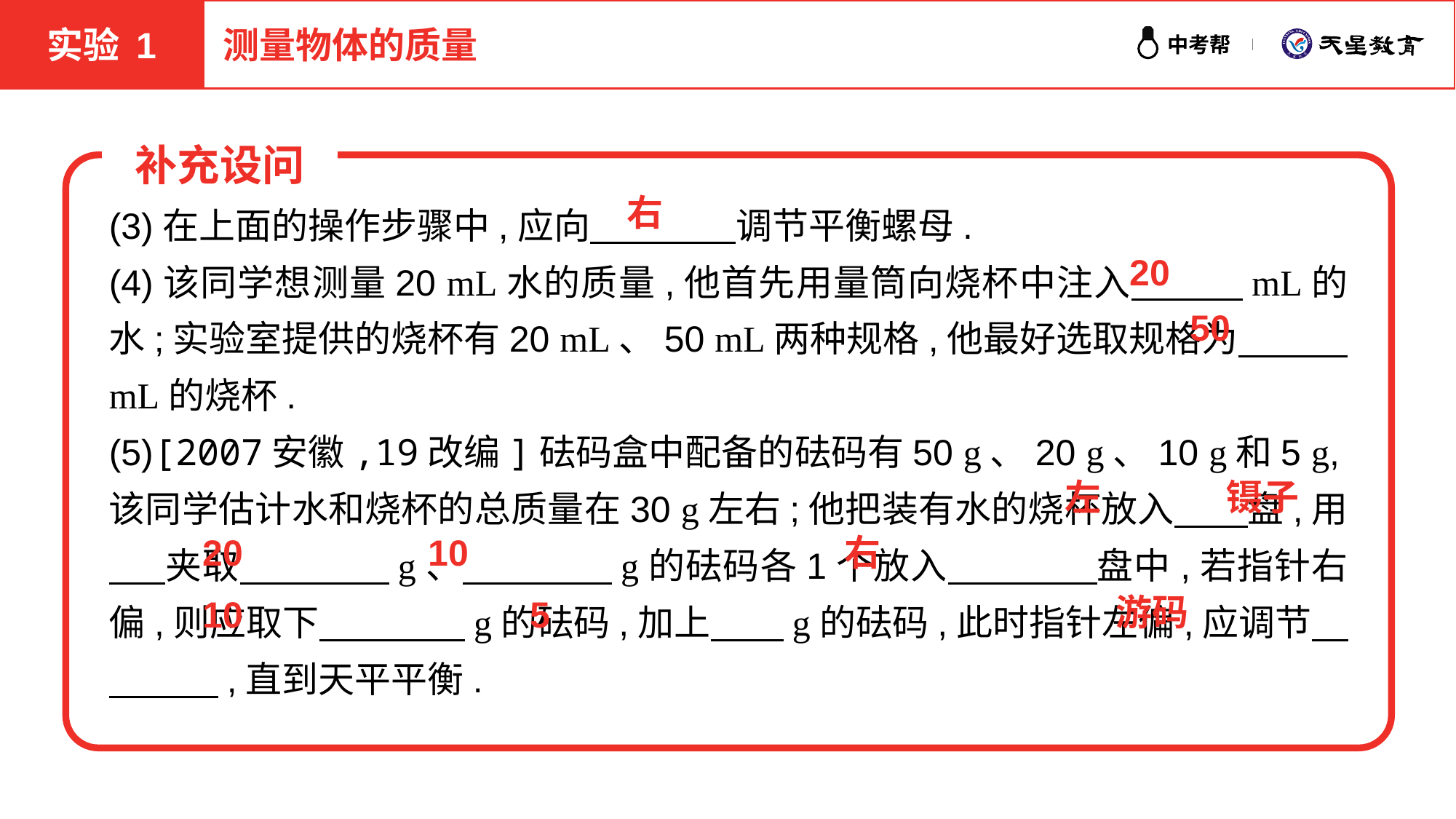

实验 1
测量物体的质量
补充设问

(3)在上面的操作步骤中,应向　　　　调节平衡螺母.
(4)该同学想测量20 mL水的质量,他首先用量筒向烧杯中注入　　　mL的水;实验室提供的烧杯有20 mL、50 mL两种规格,他最好选取规格为　　　mL的烧杯.
(5)[2007安徽,19改编]砝码盒中配备的砝码有50 g、20 g、10 g和5 g,该同学估计水和烧杯的总质量在30 g左右;他把装有水的烧杯放入　　盘,用   　夹取　　　　g、　　　　g的砝码各1个放入　　　　盘中,若指针右偏,则应取下　　　　g的砝码,加上　　g的砝码,此时指针左偏,应调节　　　　,直到天平平衡.
右
20
50
左
镊子
20
10
右
游码
10
5